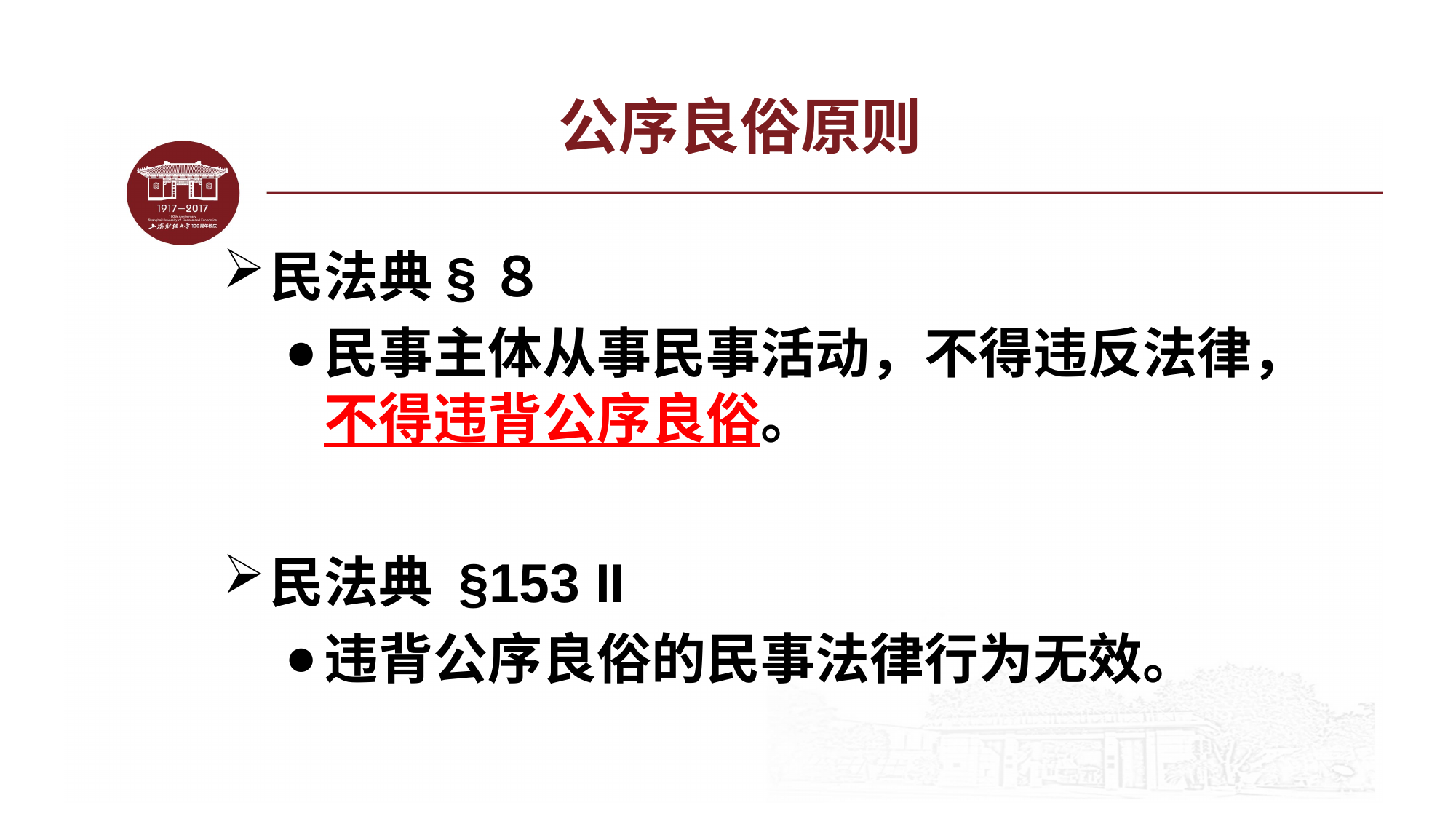

# 公序良俗原则
民法典§８
民事主体从事民事活动，不得违反法律，不得违背公序良俗。

民法典 §153 II
违背公序良俗的民事法律行为无效。